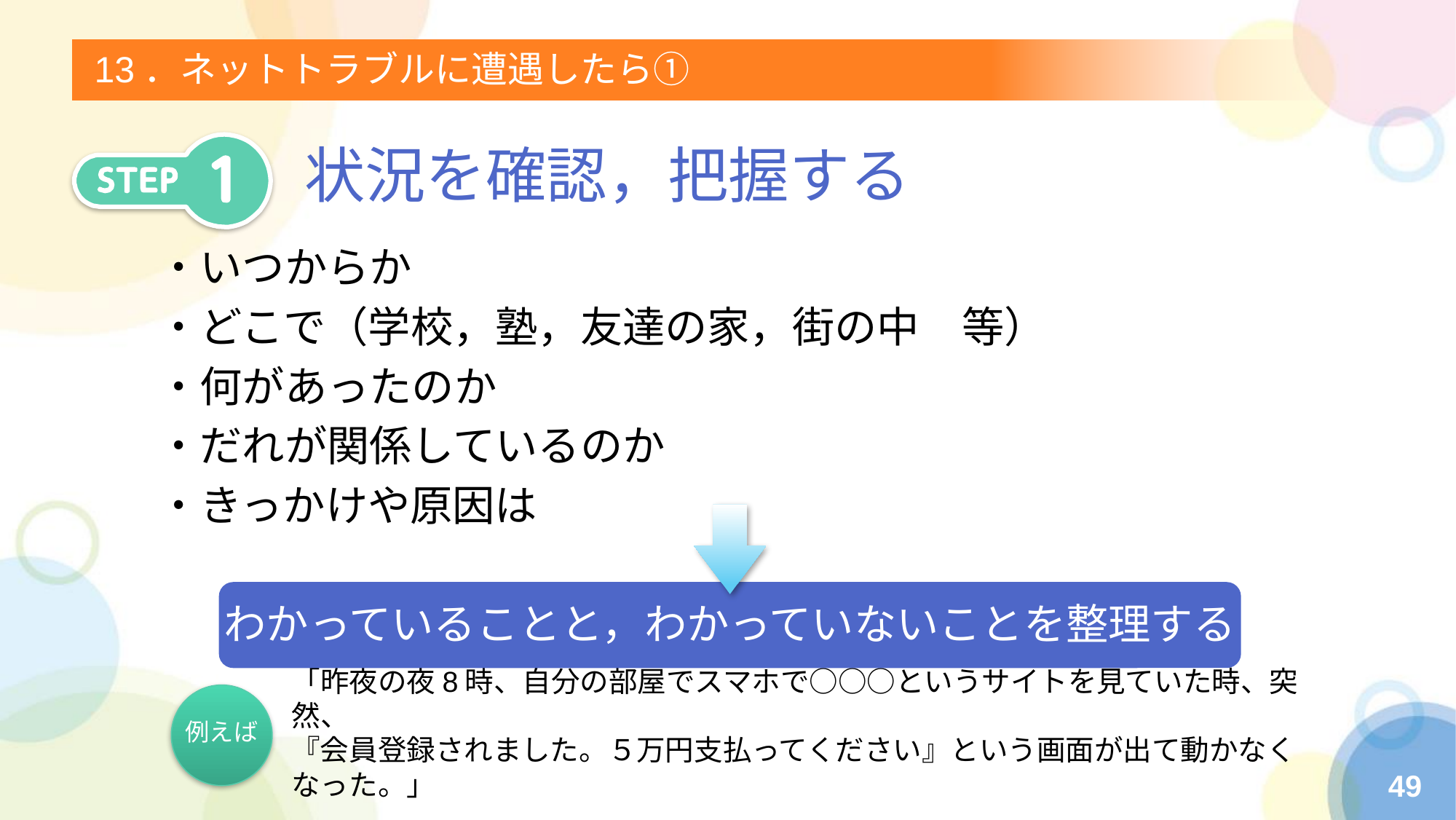

# 13．ネットトラブルに遭遇したら①

状況を確認，把握する

　・いつからか
　・どこで（学校，塾，友達の家，街の中　等）
　・何があったのか
　・だれが関係しているのか
　・きっかけや原因は

わかっていることと，わかっていないことを整理する
「昨夜の夜8時、自分の部屋でスマホで○○○というサイトを見ていた時、突然、
『会員登録されました。５万円支払ってください』という画面が出て動かなくなった。」
例えば
49